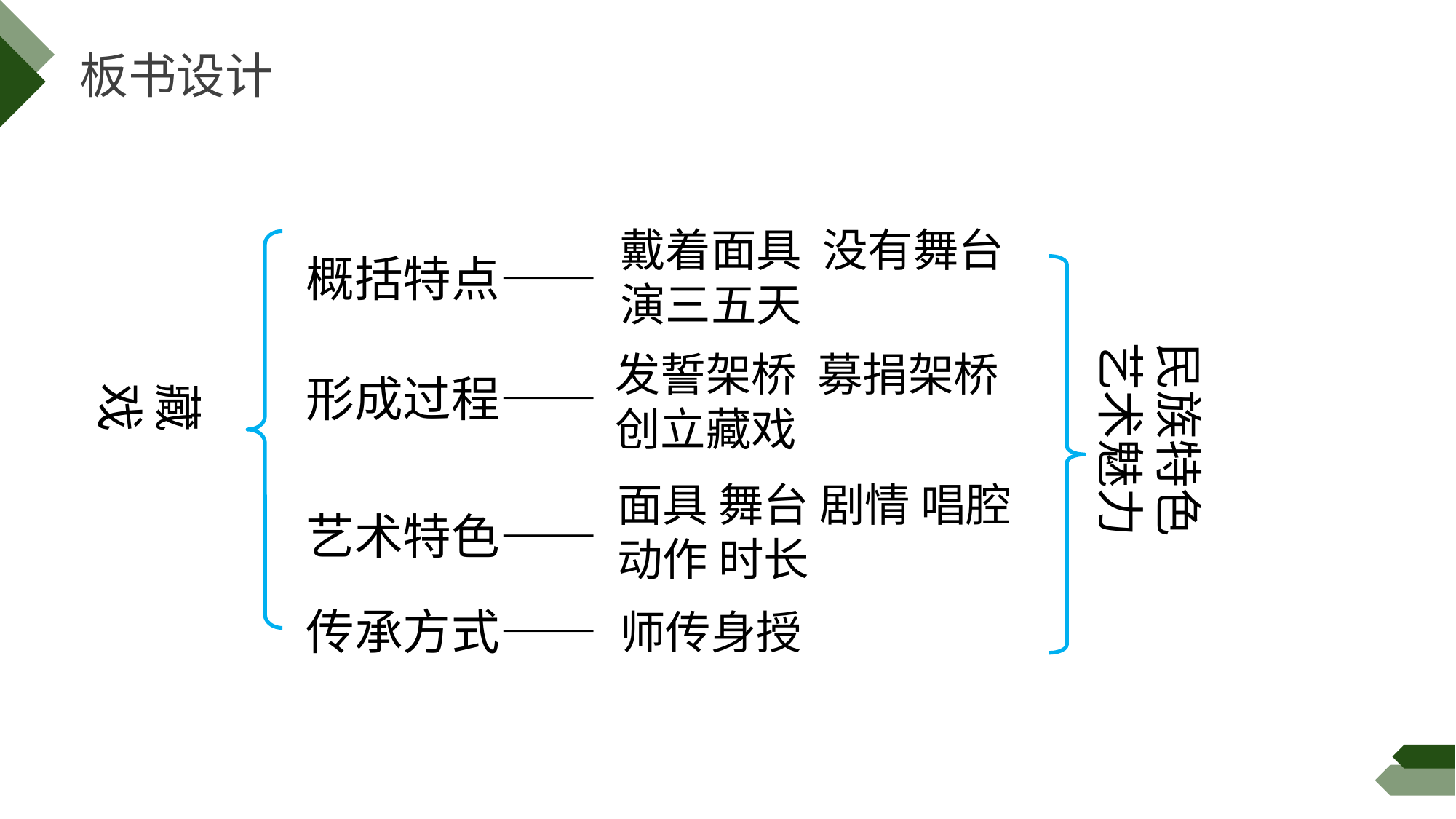

板书设计
戴着面具  没有舞台
演三五天

概括特点——

民族特色
艺术魅力
发誓架桥  募捐架桥
创立藏戏
形成过程——
藏戏
面具 舞台 剧情 唱腔
动作 时长
艺术特色——
传承方式——
师传身授